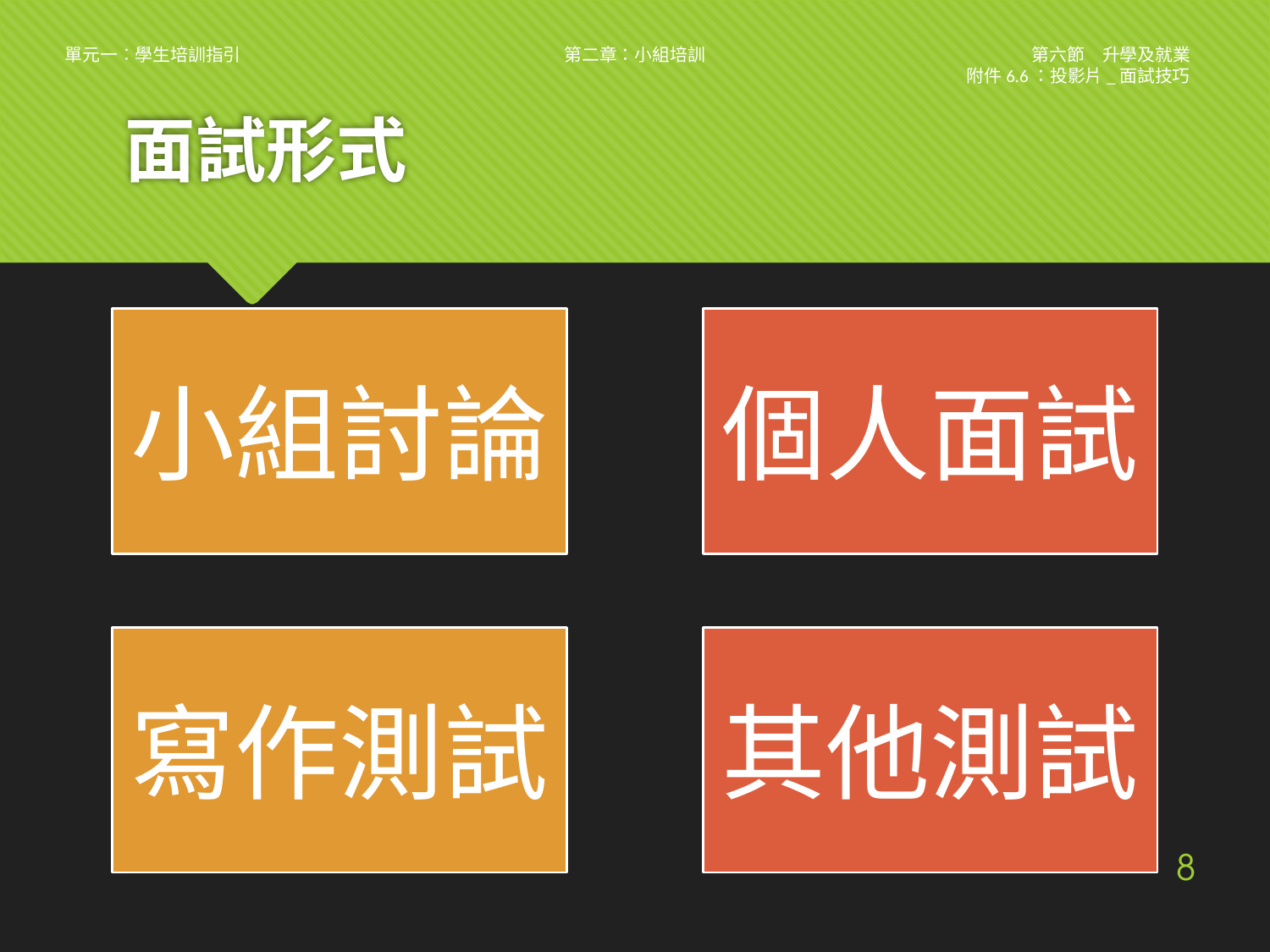

# 面試形式
個人面試
寫作測試
其他測試
小組討論
8